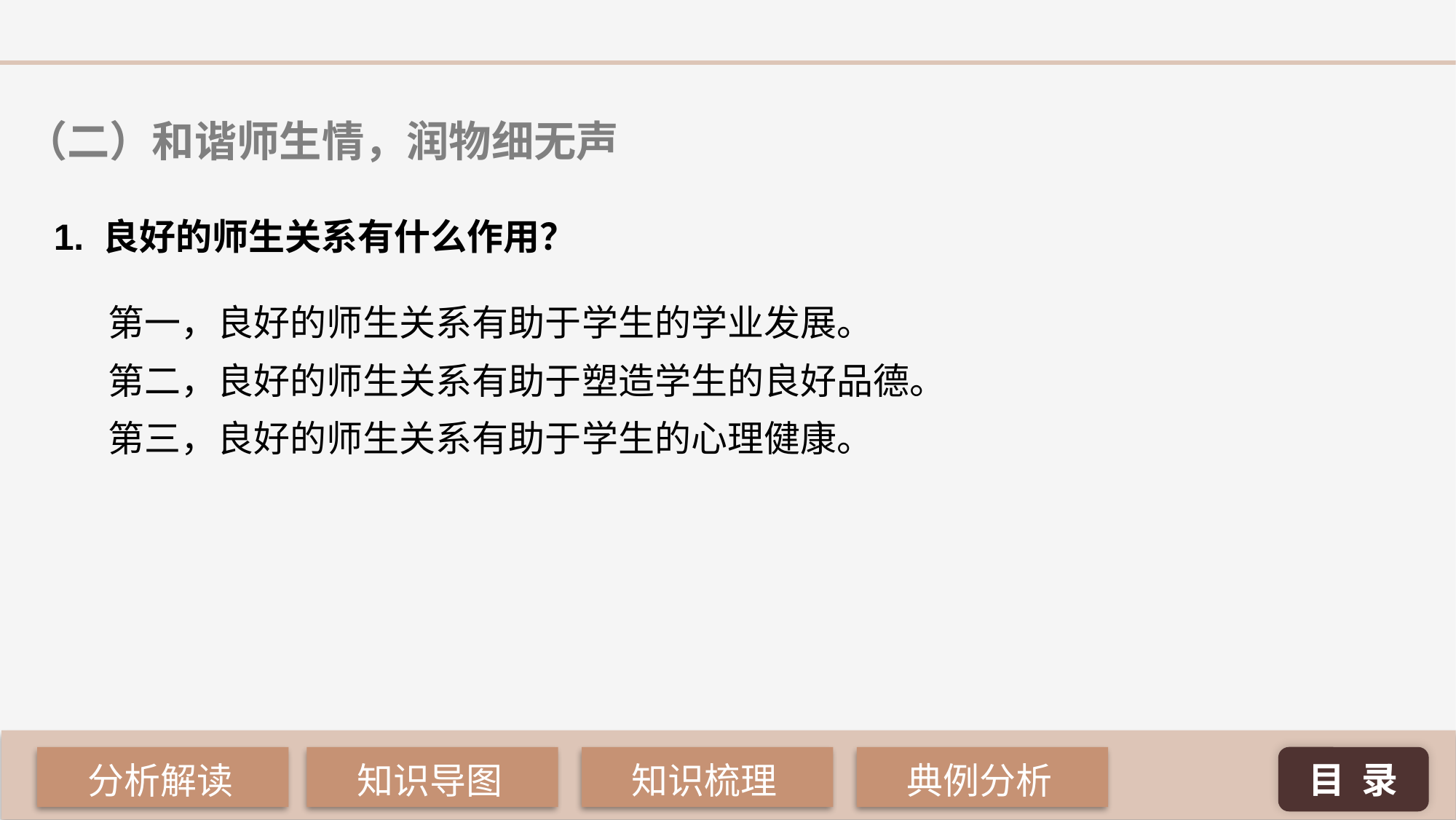

（二）和谐师生情，润物细无声
1. 良好的师生关系有什么作用？
第一，良好的师生关系有助于学生的学业发展。
第二，良好的师生关系有助于塑造学生的良好品德。
第三，良好的师生关系有助于学生的心理健康。